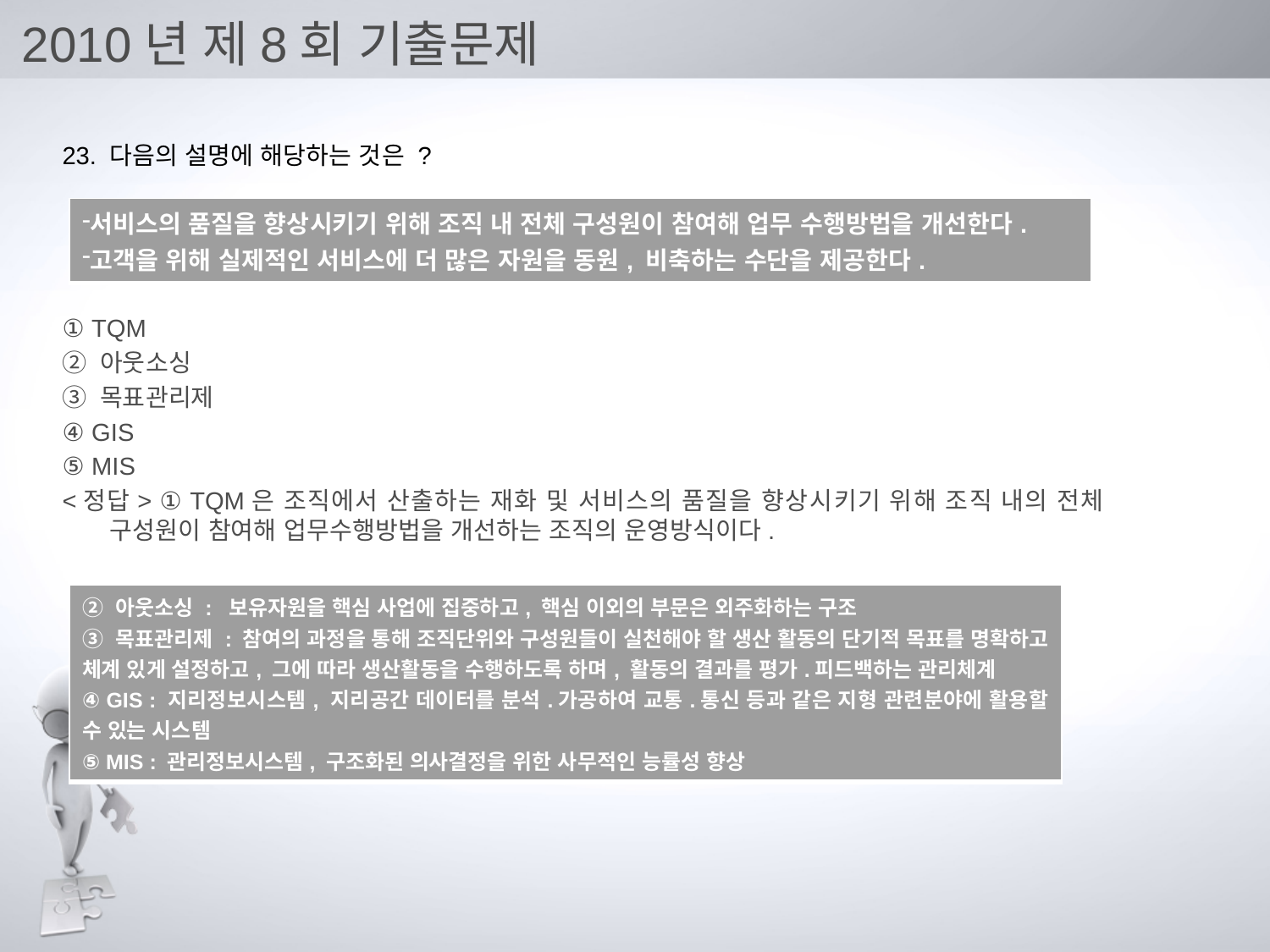

# 2010년 제8회 기출문제

23. 다음의 설명에 해당하는 것은 ?

① TQM
② 아웃소싱
③ 목표관리제
④ GIS
⑤ MIS
<정답> ① TQM은 조직에서 산출하는 재화 및 서비스의 품질을 향상시키기 위해 조직 내의 전체 구성원이 참여해 업무수행방법을 개선하는 조직의 운영방식이다.

| 서비스의 품질을 향상시키기 위해 조직 내 전체 구성원이 참여해 업무 수행방법을 개선한다. 고객을 위해 실제적인 서비스에 더 많은 자원을 동원, 비축하는 수단을 제공한다. |
| --- |
| ② 아웃소싱 : 보유자원을 핵심 사업에 집중하고, 핵심 이외의 부문은 외주화하는 구조 ③ 목표관리제 : 참여의 과정을 통해 조직단위와 구성원들이 실천해야 할 생산 활동의 단기적 목표를 명확하고 체계 있게 설정하고, 그에 따라 생산활동을 수행하도록 하며, 활동의 결과를 평가.피드백하는 관리체계 ④ GIS : 지리정보시스템, 지리공간 데이터를 분석.가공하여 교통.통신 등과 같은 지형 관련분야에 활용할 수 있는 시스템 ⑤ MIS : 관리정보시스템, 구조화된 의사결정을 위한 사무적인 능률성 향상 |
| --- |